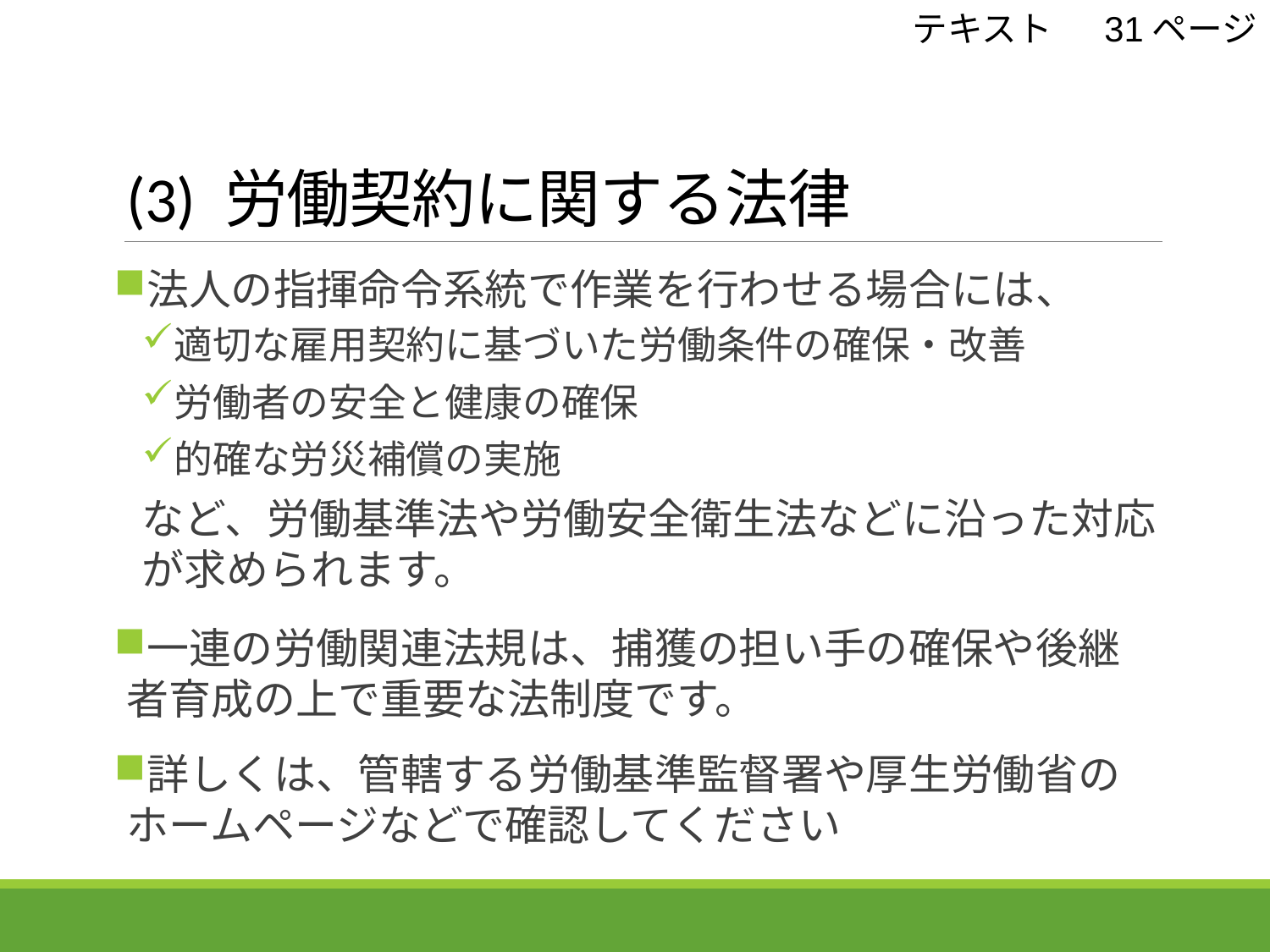

テキスト　 31ページ
# (3) 労働契約に関する法律
法人の指揮命令系統で作業を行わせる場合には、
適切な雇用契約に基づいた労働条件の確保・改善
労働者の安全と健康の確保
的確な労災補償の実施
など、労働基準法や労働安全衛生法などに沿った対応が求められます。
一連の労働関連法規は、捕獲の担い手の確保や後継者育成の上で重要な法制度です。
詳しくは、管轄する労働基準監督署や厚生労働省のホームページなどで確認してください